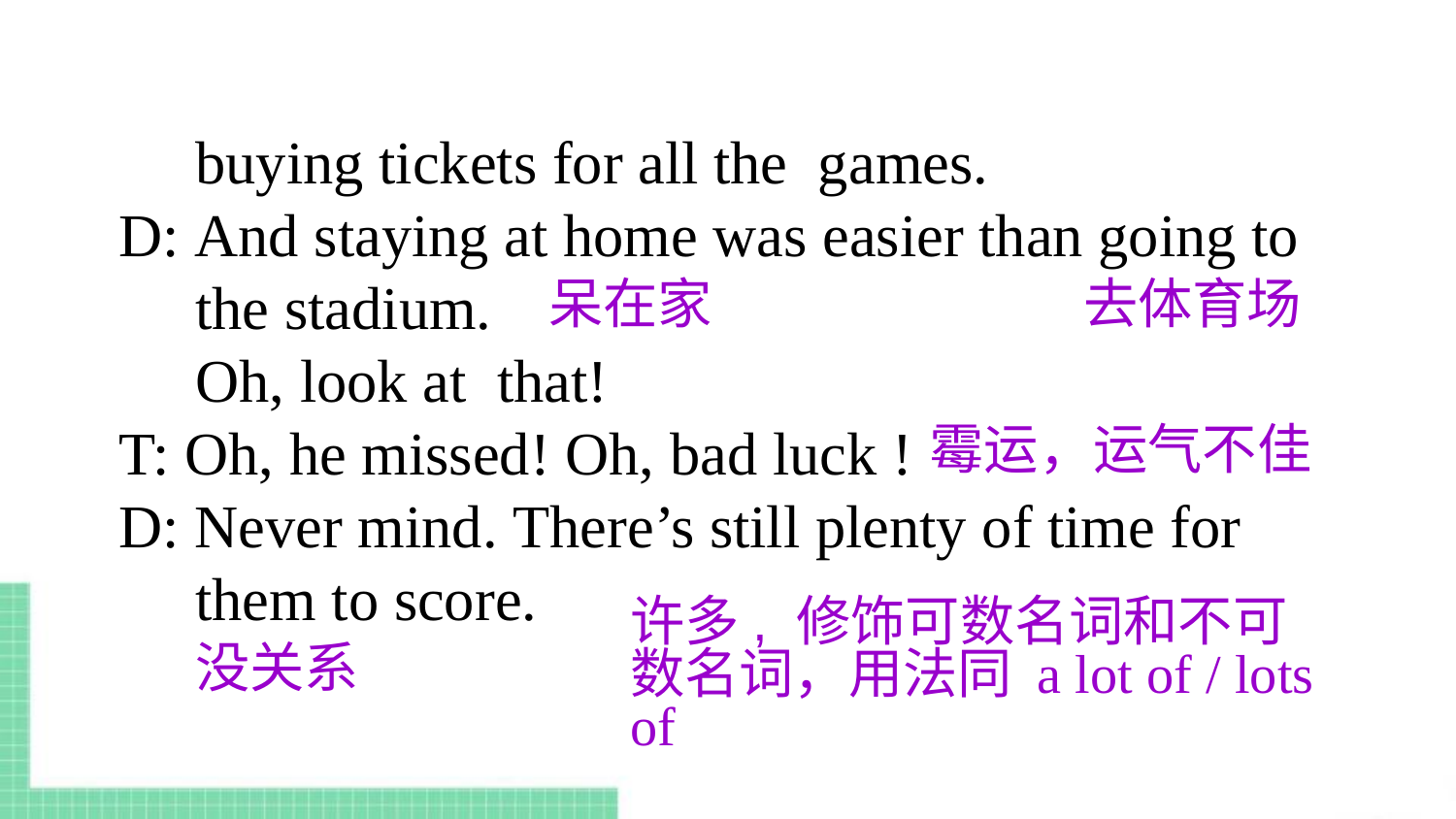

buying tickets for all the  games.
D: And staying at home was easier than going to
     the stadium.
     Oh, look at  that!
T: Oh, he missed! Oh, bad luck !
D: Never mind. There’s still plenty of time for
     them to score.
呆在家
去体育场
霉运，运气不佳
许多, 修饰可数名词和不可数名词，用法同 a lot of / lots of
没关系